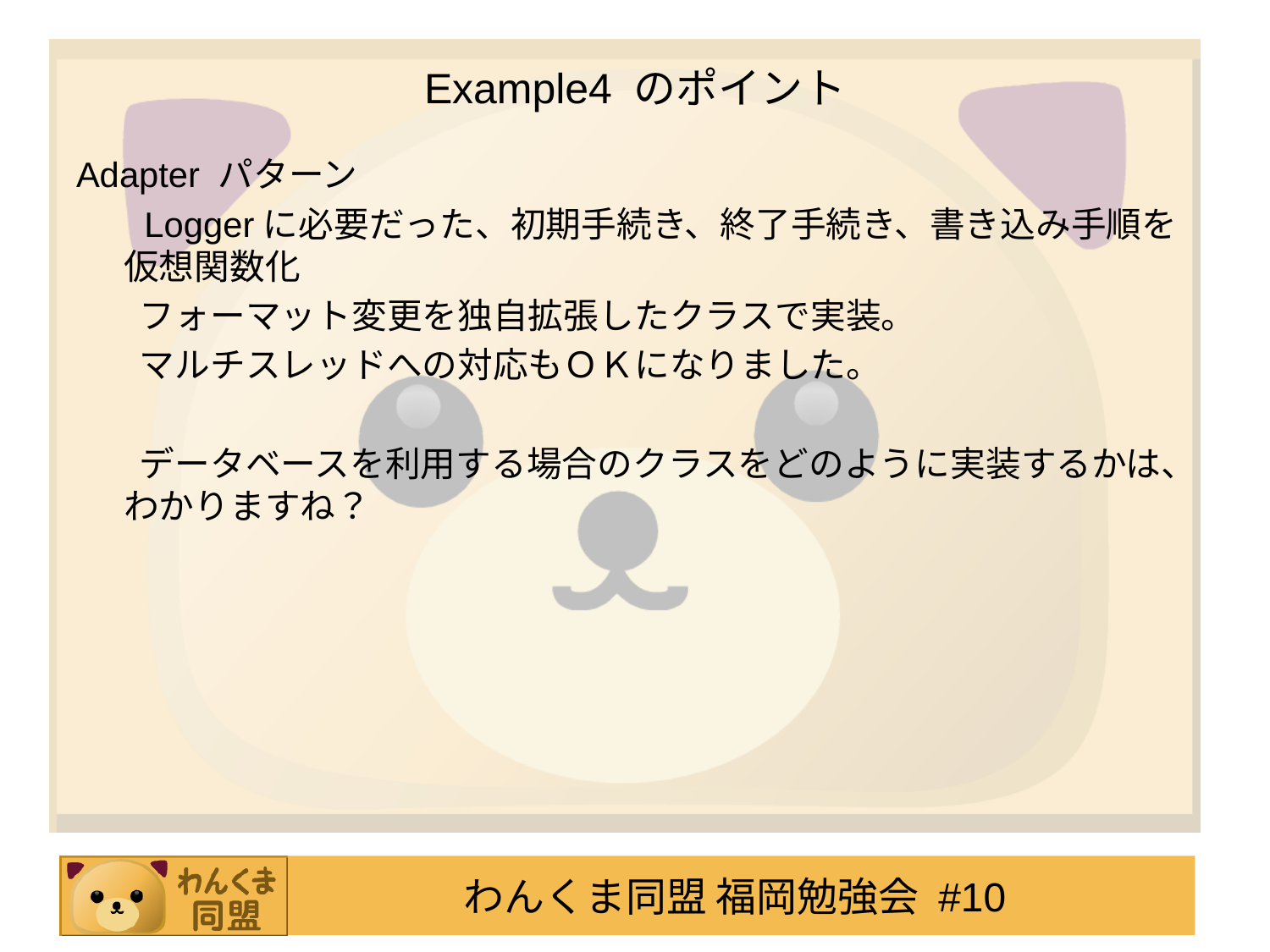

# Example4 のポイント
Adapter パターン
       Loggerに必要だった、初期手続き、終了手続き、書き込み手順を仮想関数化
       フォーマット変更を独自拡張したクラスで実装。
       マルチスレッドへの対応もＯＫになりました。

       データベースを利用する場合のクラスをどのように実装するかは、わかりますね？